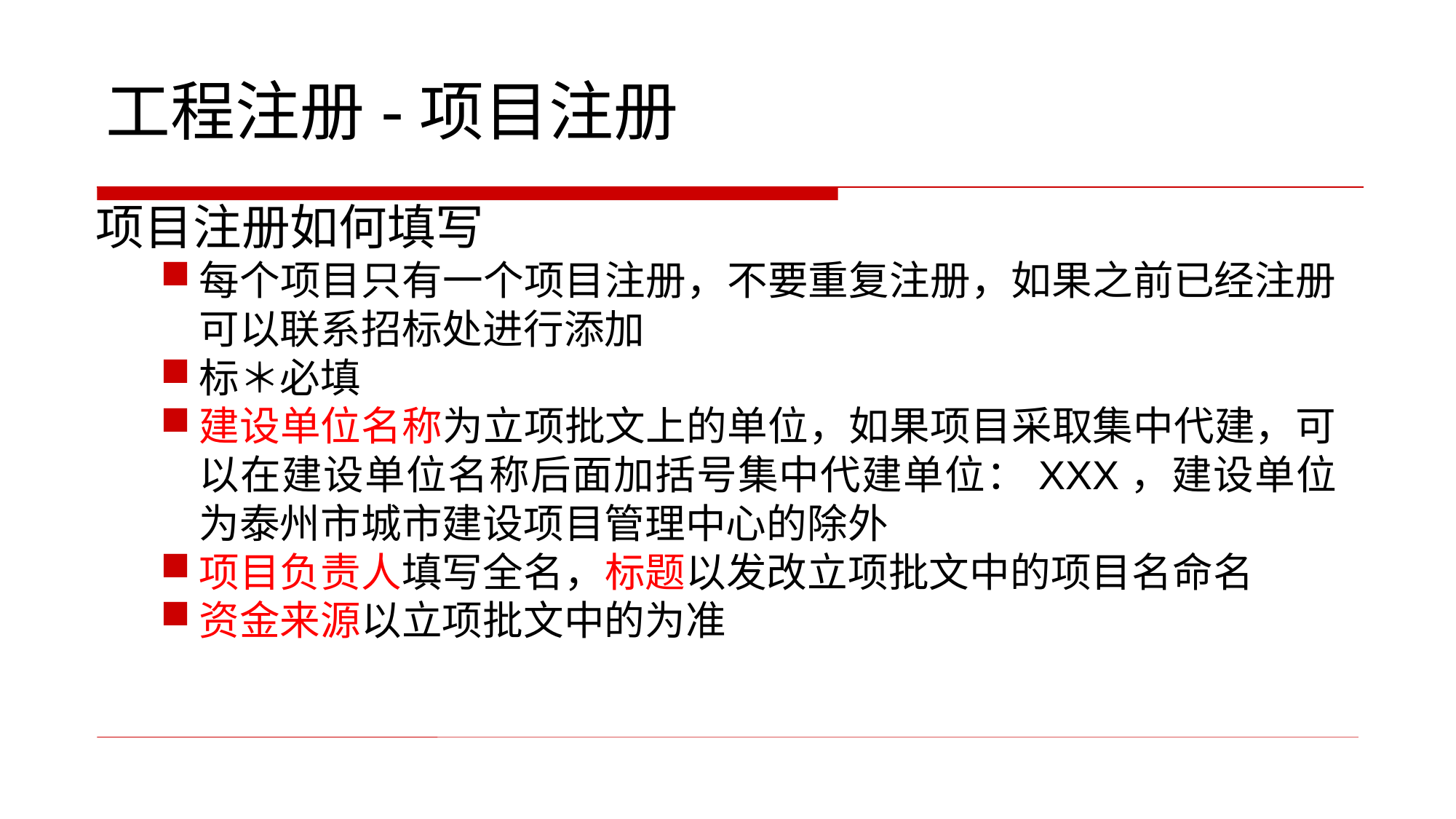

工程注册-项目注册

项目注册如何填写
每个项目只有一个项目注册，不要重复注册，如果之前已经注册可以联系招标处进行添加
标＊必填
建设单位名称为立项批文上的单位，如果项目采取集中代建，可以在建设单位名称后面加括号集中代建单位：XXX，建设单位为泰州市城市建设项目管理中心的除外
项目负责人填写全名，标题以发改立项批文中的项目名命名
资金来源以立项批文中的为准